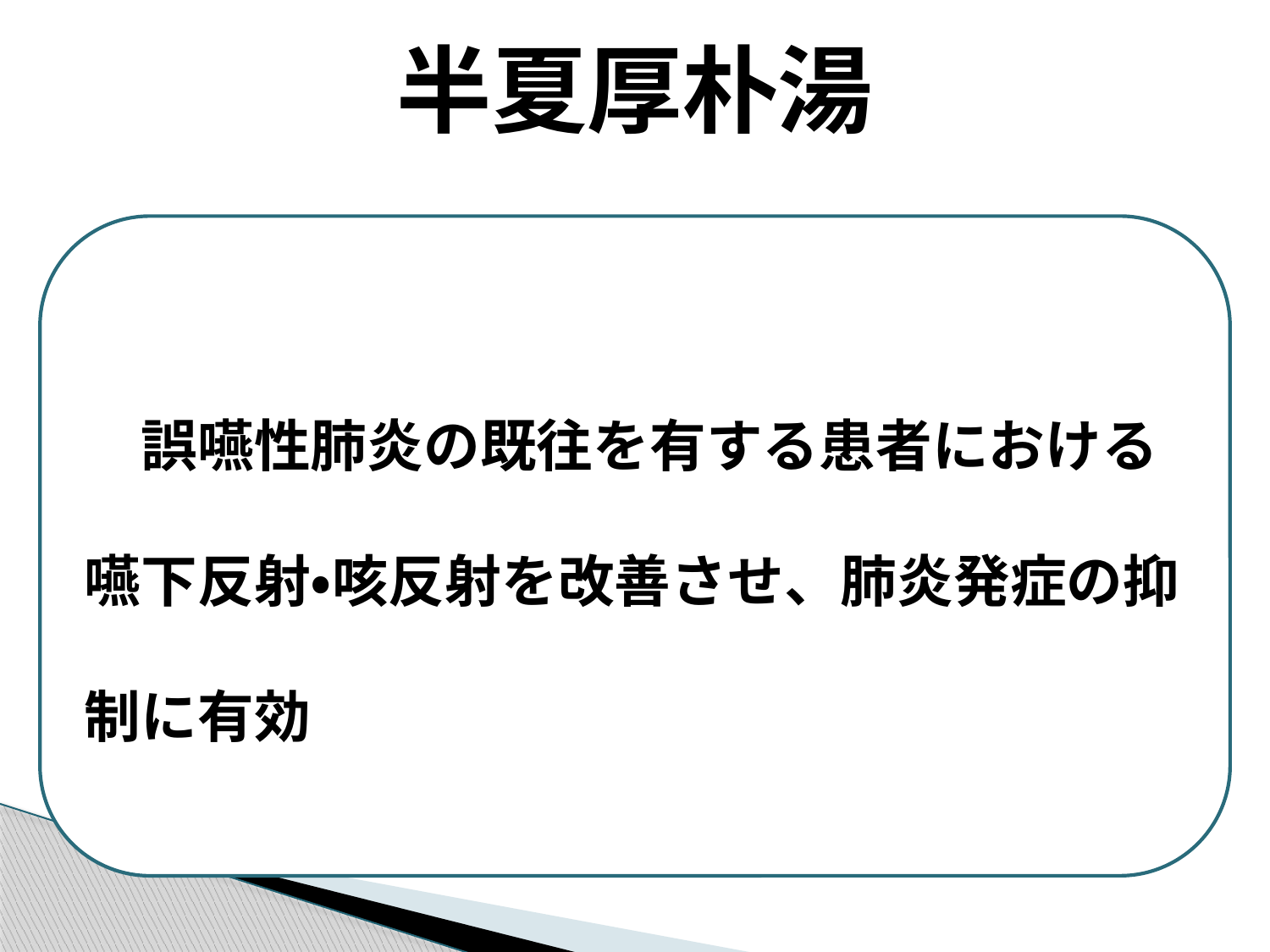

# 半夏厚朴湯
　誤嚥性肺炎の既往を有する患者における嚥下反射・咳反射を改善させ、肺炎発症の抑制に有効